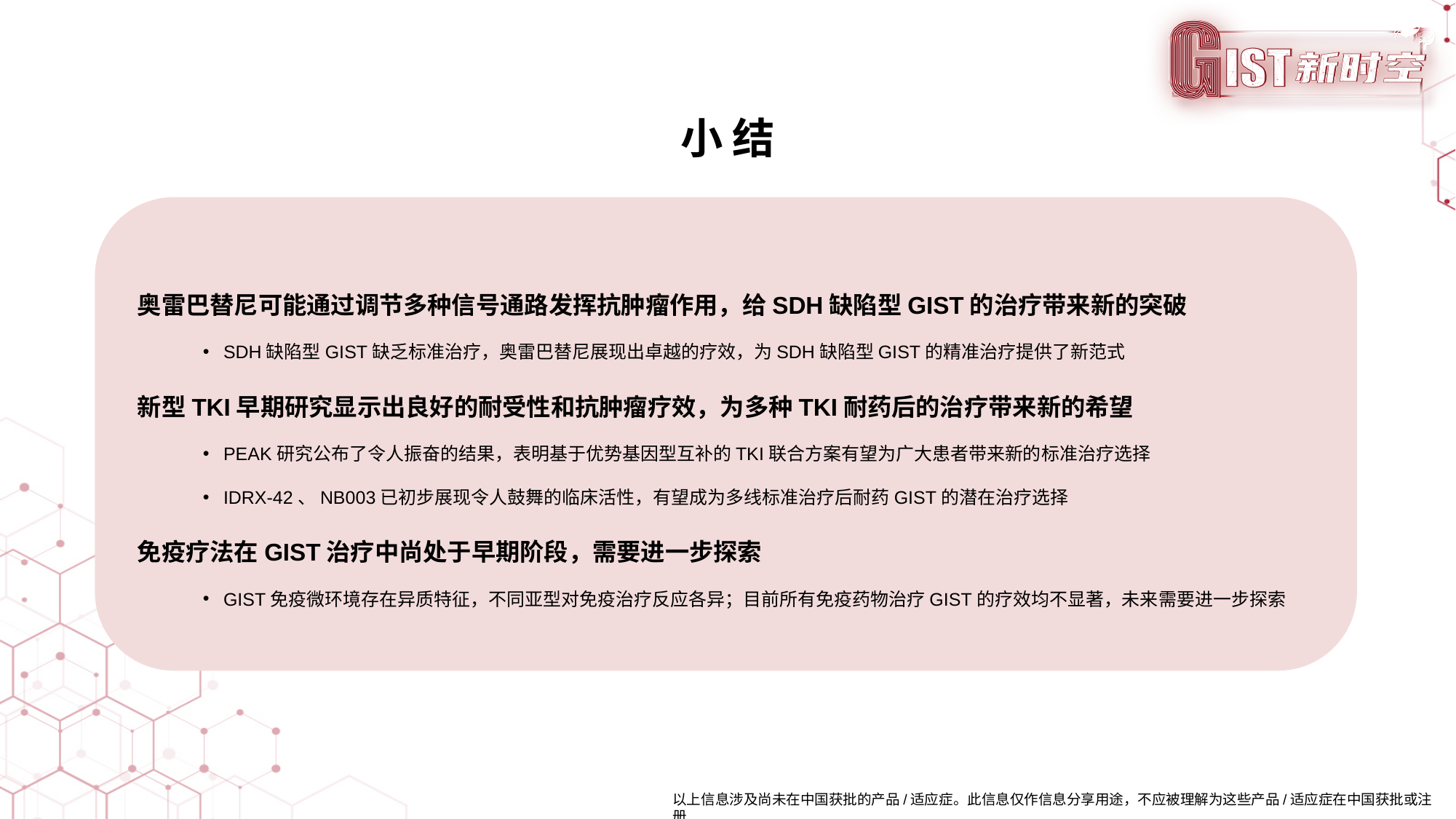

小 结

奥雷巴替尼可能通过调节多种信号通路发挥抗肿瘤作用，给SDH缺陷型GIST的治疗带来新的突破
SDH缺陷型GIST缺乏标准治疗，奥雷巴替尼展现出卓越的疗效，为SDH缺陷型GIST的精准治疗提供了新范式
新型TKI早期研究显示出良好的耐受性和抗肿瘤疗效，为多种TKI耐药后的治疗带来新的希望
PEAK研究公布了令人振奋的结果，表明基于优势基因型互补的TKI联合方案有望为广大患者带来新的标准治疗选择
IDRX-42、NB003已初步展现令人鼓舞的临床活性，有望成为多线标准治疗后耐药GIST的潜在治疗选择
免疫疗法在GIST治疗中尚处于早期阶段，需要进一步探索
GIST免疫微环境存在异质特征，不同亚型对免疫治疗反应各异；目前所有免疫药物治疗GIST的疗效均不显著，未来需要进一步探索